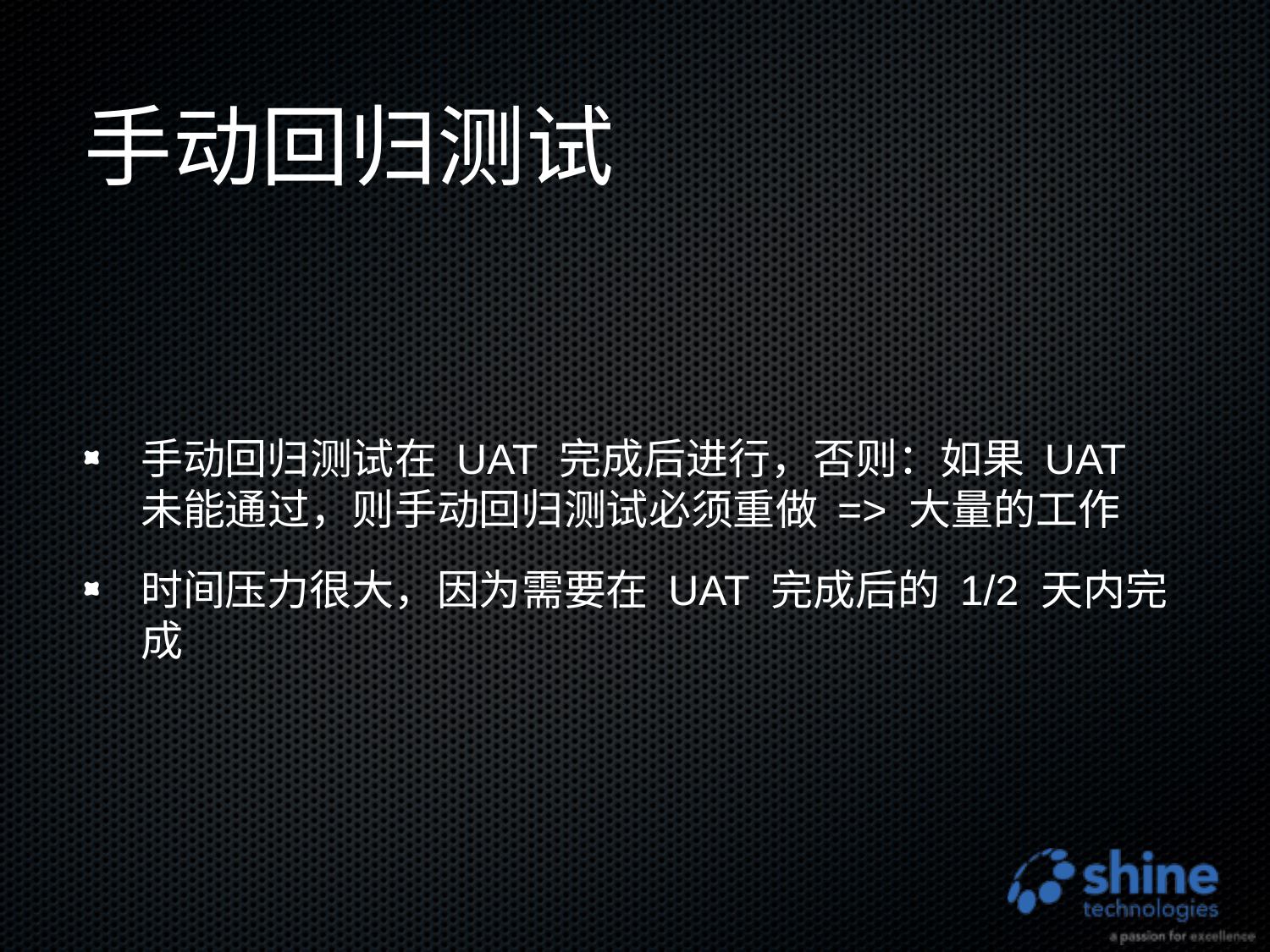

# 手动回归测试
手动回归测试在 UAT 完成后进行，否则：如果 UAT 未能通过，则手动回归测试必须重做 => 大量的工作
时间压力很大，因为需要在 UAT 完成后的 1/2 天内完成